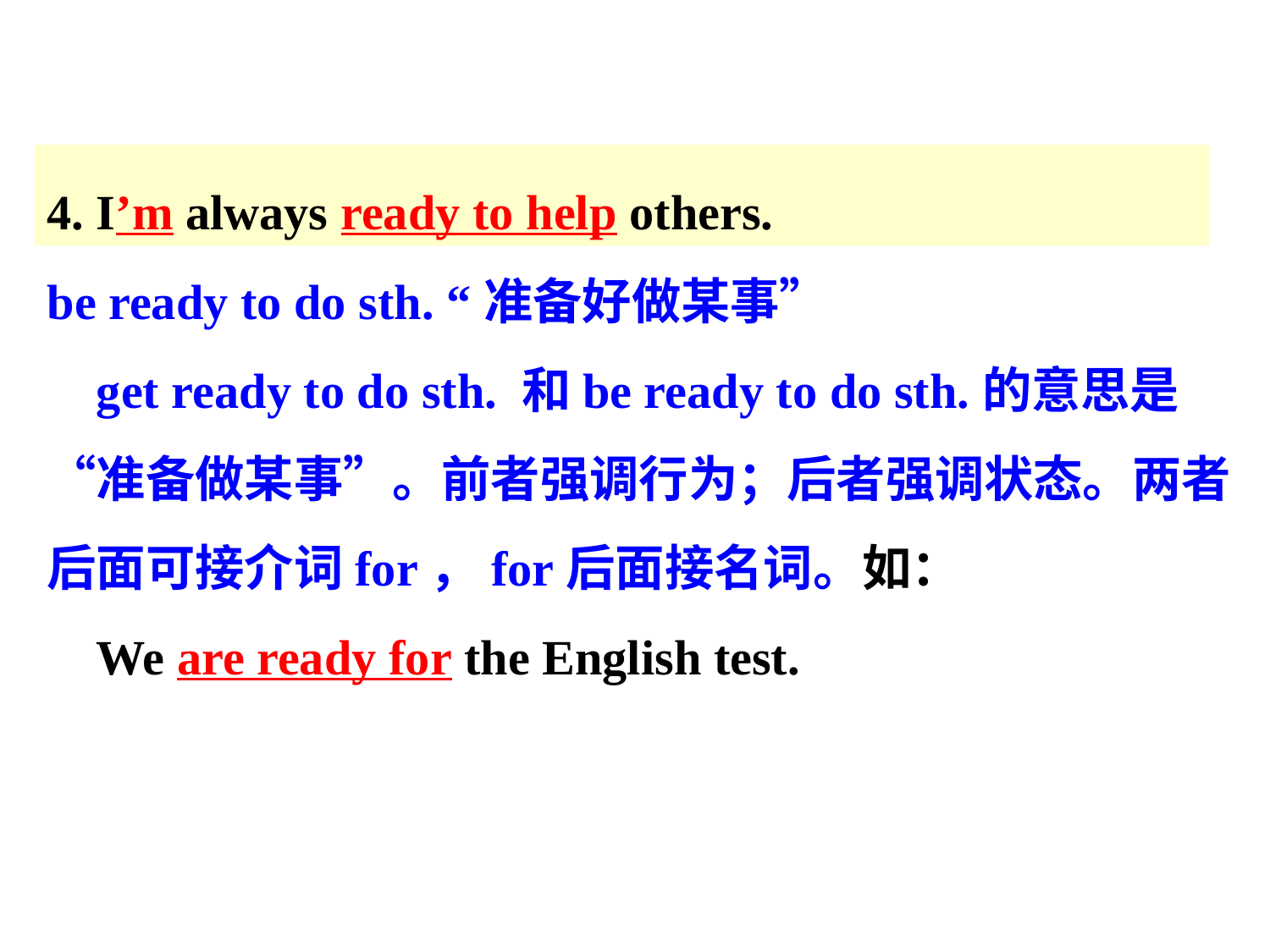

4. I’m always ready to help others.
be ready to do sth. “准备好做某事”
    get ready to do sth. 和be ready to do sth.的意思是“准备做某事”。前者强调行为；后者强调状态。两者后面可接介词for，for后面接名词。如：
    We are ready for the English test.